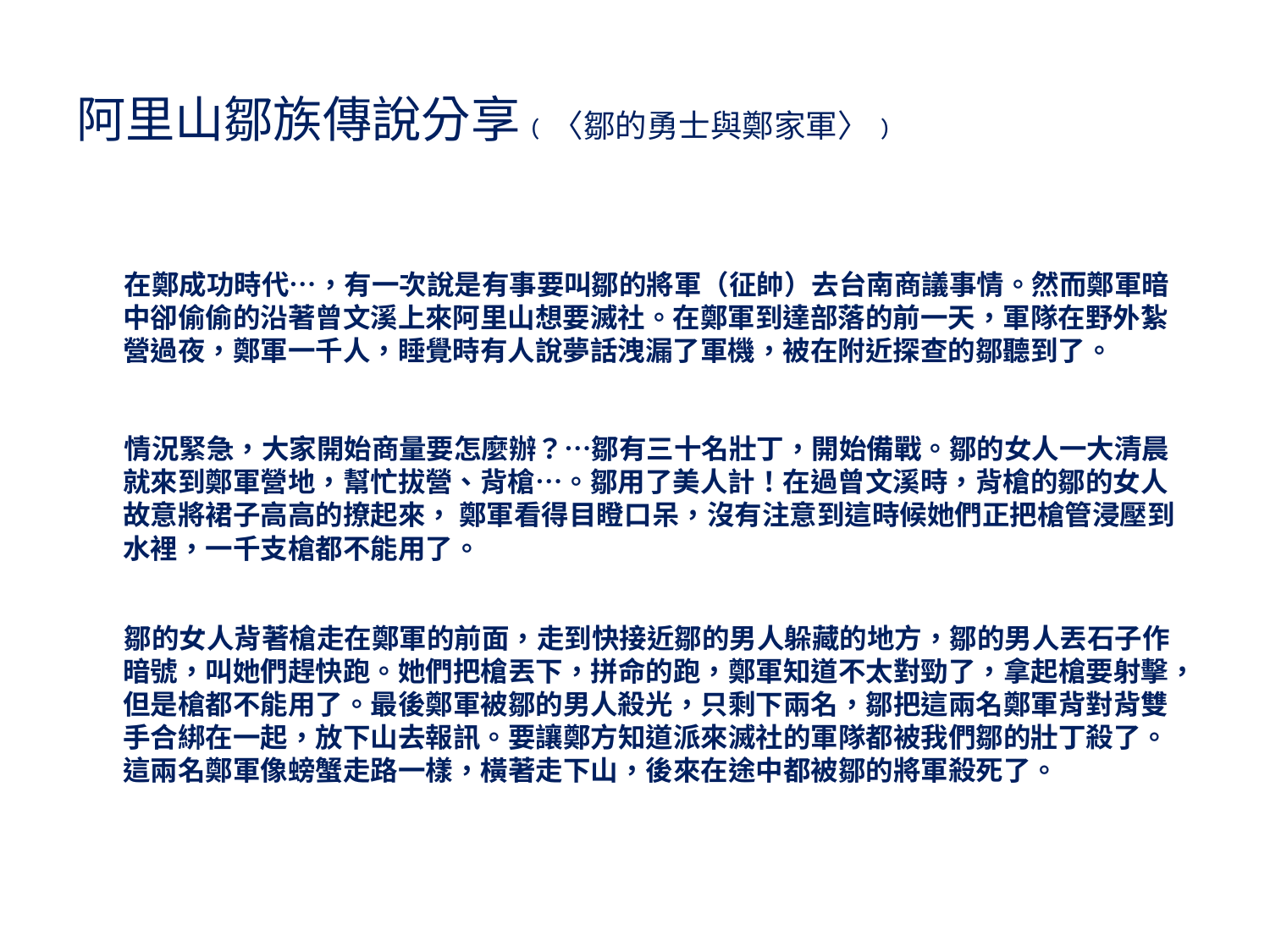

# 阿里山鄒族傳說分享﹙〈鄒的勇士與鄭家軍〉﹚

       在鄭成功時代…，有一次說是有事要叫鄒的將軍（征帥）去台南商議事情。然而鄭軍暗中卻偷偷的沿著曾文溪上來阿里山想要滅社。在鄭軍到達部落的前一天，軍隊在野外紮營過夜，鄭軍一千人，睡覺時有人說夢話洩漏了軍機，被在附近探查的鄒聽到了。

       情況緊急，大家開始商量要怎麼辦？…鄒有三十名壯丁，開始備戰。鄒的女人一大清晨就來到鄭軍營地，幫忙拔營、背槍…。鄒用了美人計！在過曾文溪時，背槍的鄒的女人故意將裙子高高的撩起來， 鄭軍看得目瞪口呆，沒有注意到這時候她們正把槍管浸壓到水裡，一千支槍都不能用了。

       鄒的女人背著槍走在鄭軍的前面，走到快接近鄒的男人躲藏的地方，鄒的男人丟石子作暗號，叫她們趕快跑。她們把槍丟下，拼命的跑，鄭軍知道不太對勁了，拿起槍要射擊，但是槍都不能用了。最後鄭軍被鄒的男人殺光，只剩下兩名，鄒把這兩名鄭軍背對背雙手合綁在一起，放下山去報訊。要讓鄭方知道派來滅社的軍隊都被我們鄒的壯丁殺了。這兩名鄭軍像螃蟹走路一樣，橫著走下山，後來在途中都被鄒的將軍殺死了。